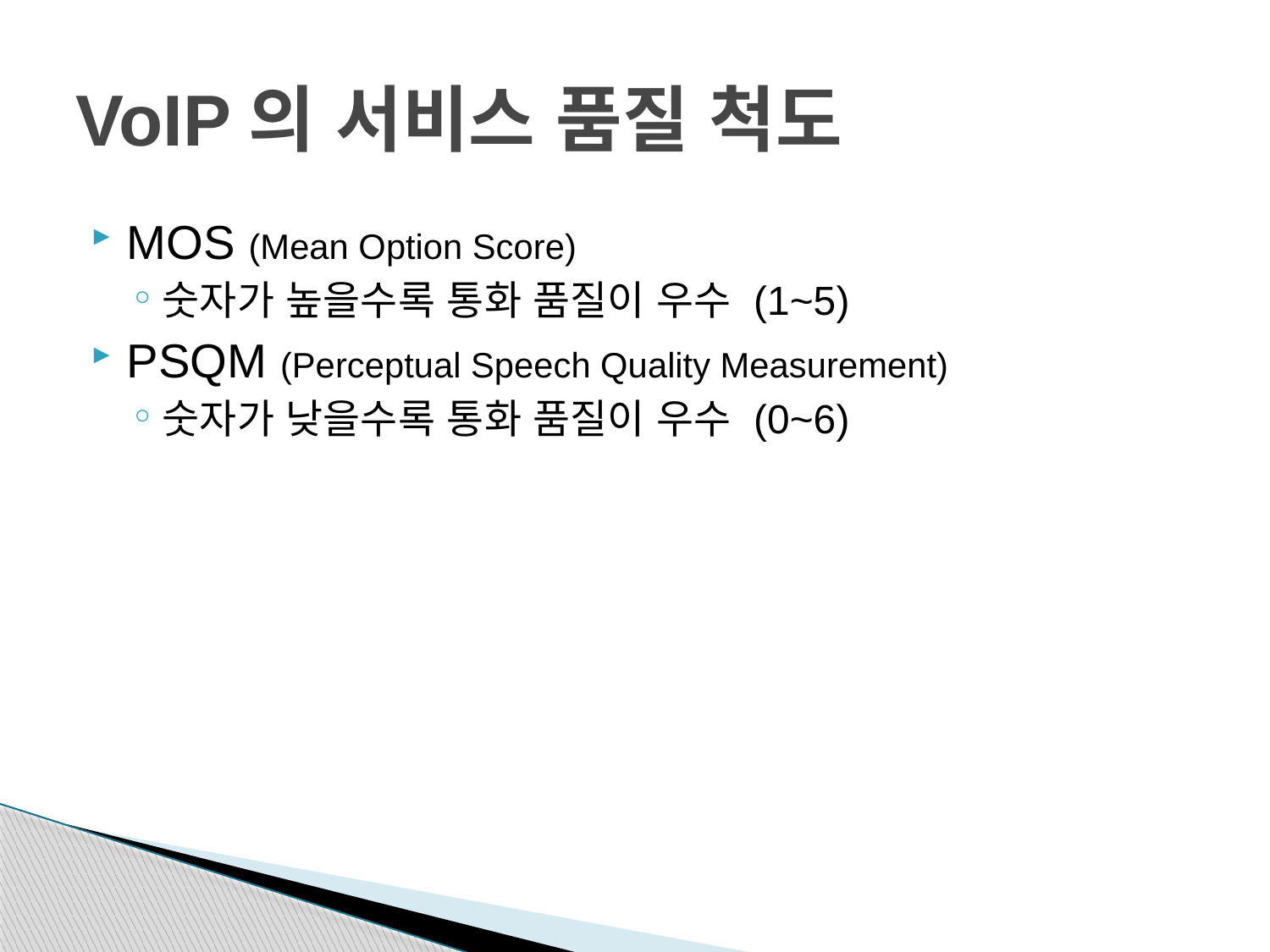

# VoIP의 서비스 품질 척도
MOS (Mean Option Score)
숫자가 높을수록 통화 품질이 우수 (1~5)
PSQM (Perceptual Speech Quality Measurement)
숫자가 낮을수록 통화 품질이 우수 (0~6)